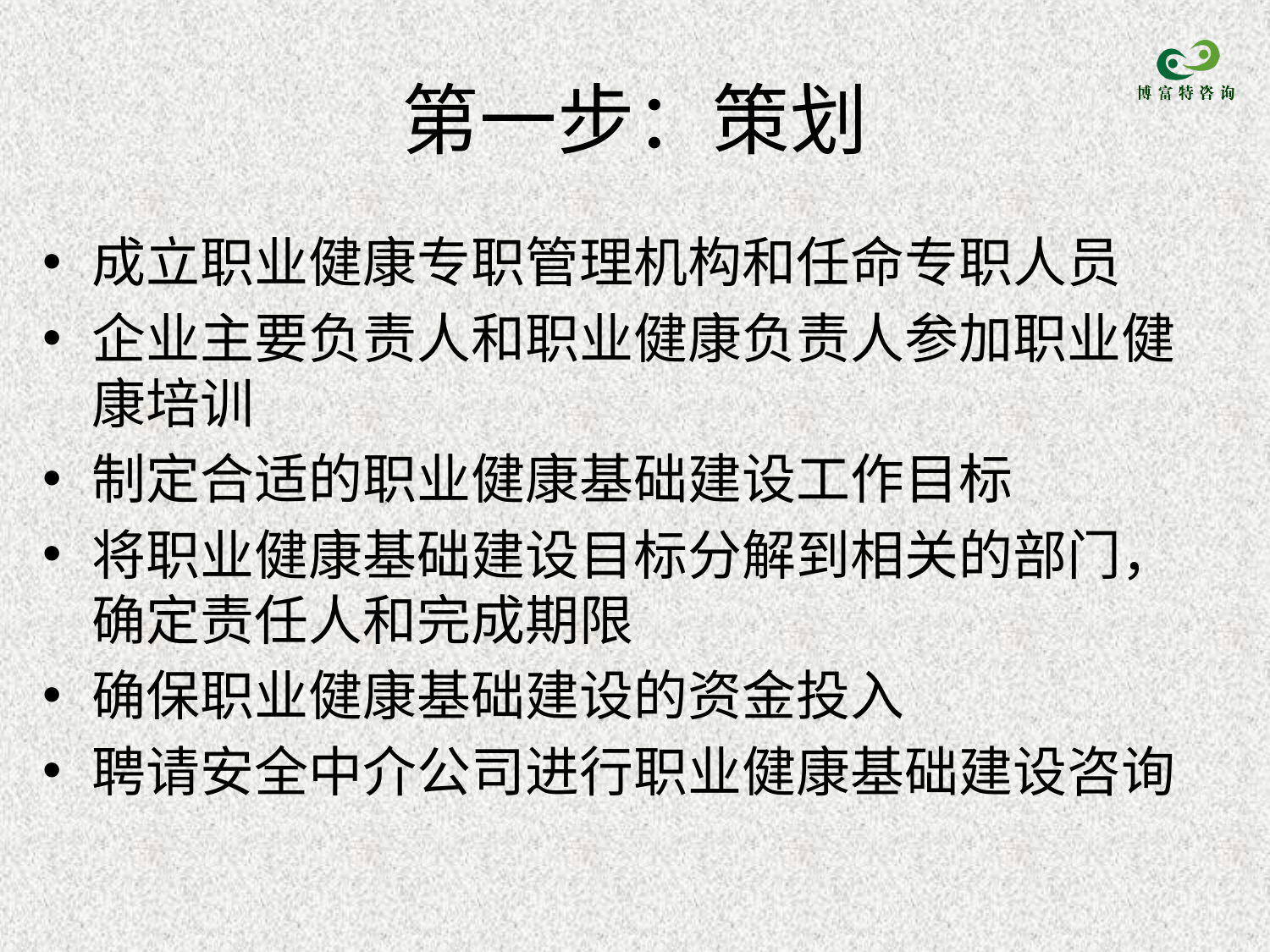

# 第一步：策划
成立职业健康专职管理机构和任命专职人员
企业主要负责人和职业健康负责人参加职业健康培训
制定合适的职业健康基础建设工作目标
将职业健康基础建设目标分解到相关的部门，确定责任人和完成期限
确保职业健康基础建设的资金投入
聘请安全中介公司进行职业健康基础建设咨询